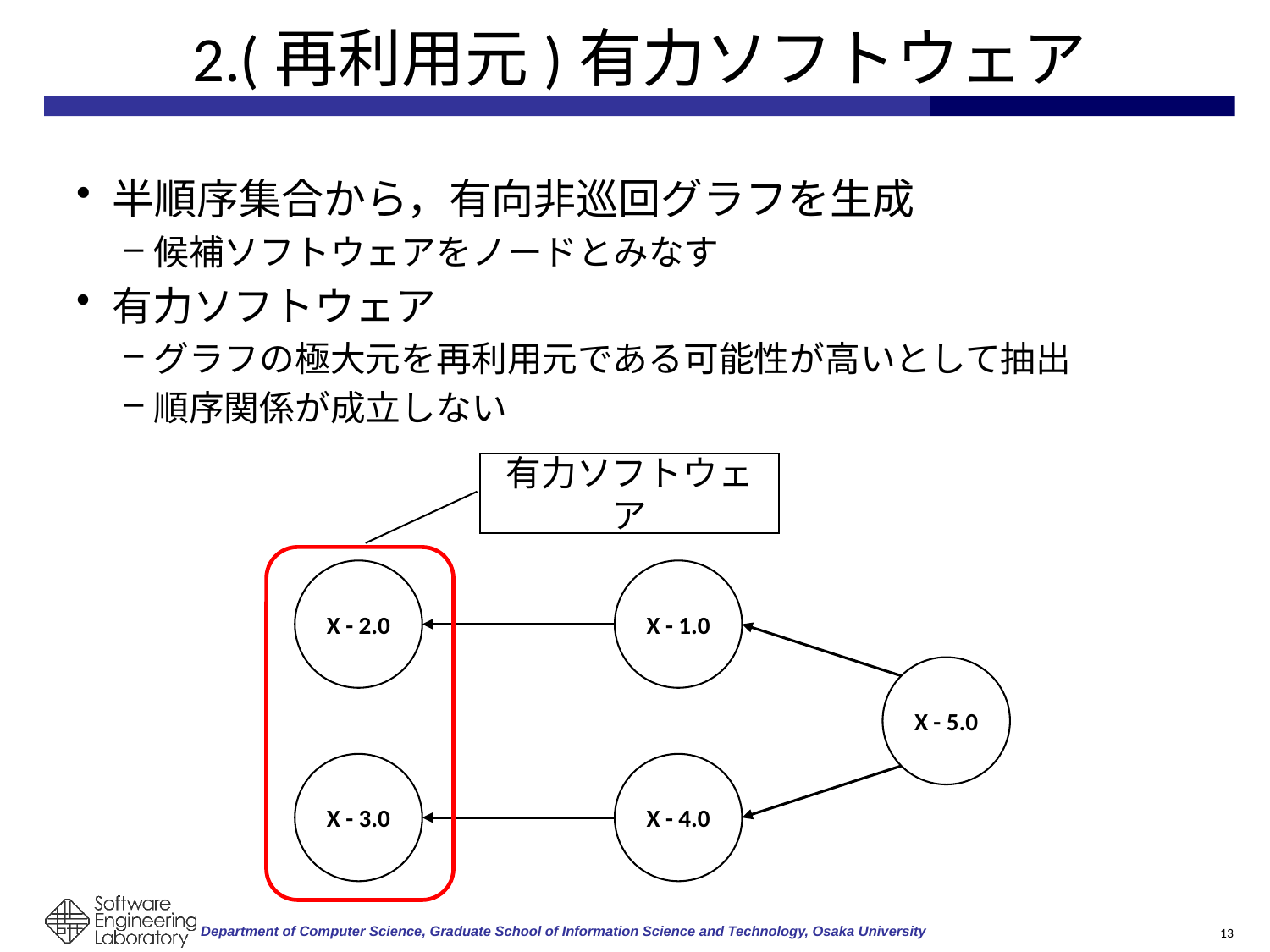

# 2.(再利用元)有力ソフトウェア
半順序集合から，有向非巡回グラフを生成
候補ソフトウェアをノードとみなす
有力ソフトウェア
グラフの極大元を再利用元である可能性が高いとして抽出
順序関係が成立しない

有力ソフトウェア

X - 2.0
X - 1.0
X - 5.0
X - 3.0
X - 4.0
13